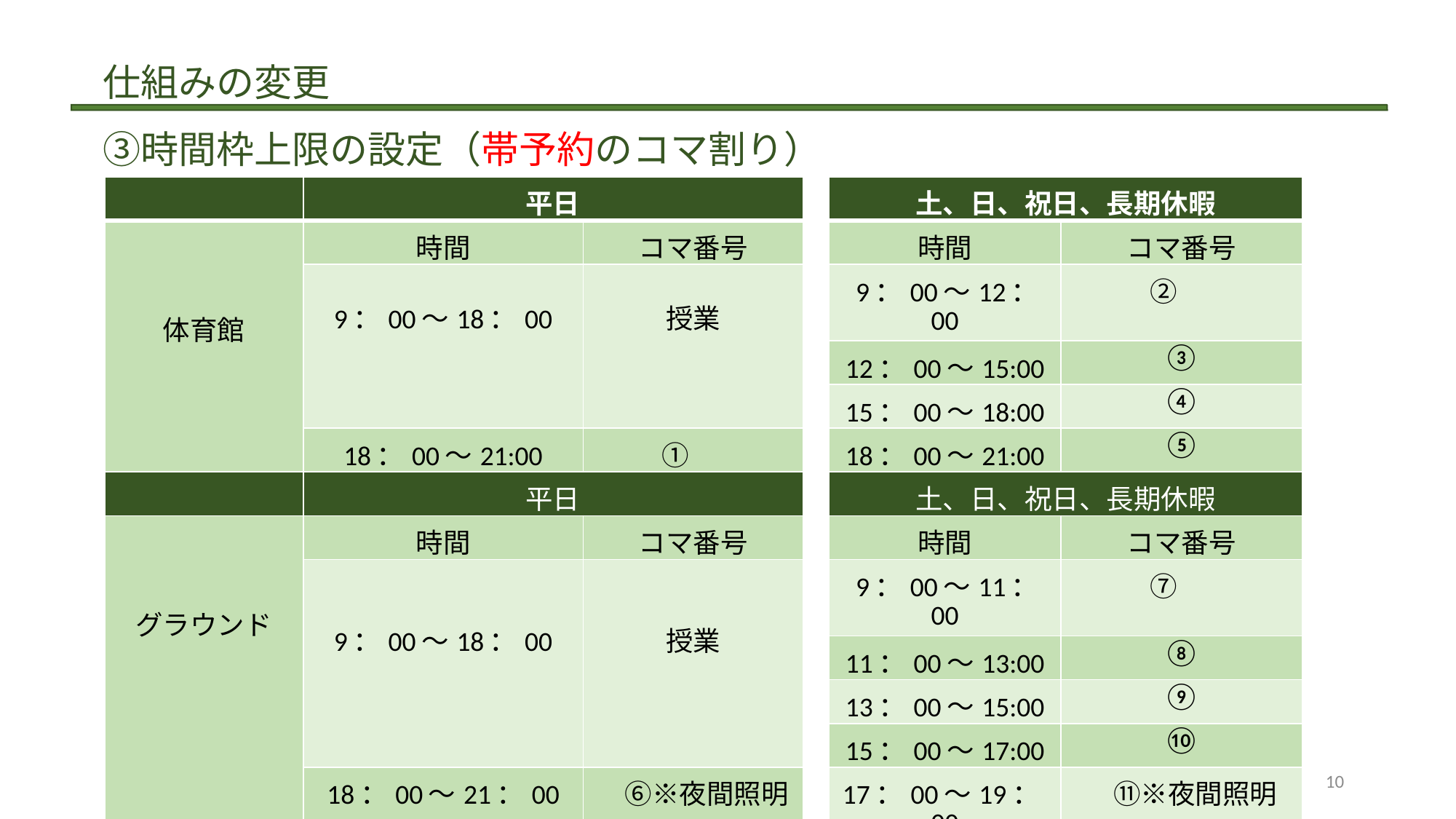

仕組みの変更

　③時間枠上限の設定（帯予約のコマ割り）
|  | 平日 |  |  | 土、日、祝日、長期休暇 |  |
| --- | --- | --- | --- | --- | --- |
| 体育館 | 時間 | コマ番号 |  | 時間 | コマ番号 |
|  | 9：00～18：00 | 授業 |  | 9：00～12：00 | ② |
|  |  |  |  | 12：00～15:00 | ③ |
|  |  |  |  | 15：00～18:00 | ④ |
|  | 18：00～21:00 | ① |  | 18：00～21:00 | ⑤ |
|  | 平日 |  |  | 土、日、祝日、長期休暇 |  |
| グラウンド | 時間 | コマ番号 |  | 時間 | コマ番号 |
|  | 9：00～18：00 | 授業 |  | 9：00～11：00 | ⑦ |
|  |  |  |  | 11：00～13:00 | ⑧ |
|  |  |  |  | 13：00～15:00 | ⑨ |
|  |  |  |  | 15：00～17:00 | ⑩ |
|  | 18：00～21：00 | ⑥※夜間照明 |  | 17：00～19：00 | ⑪※夜間照明 |
|  |  |  |  | 19：00～21:00 | ⑫※夜間照明 |
|  |  |
| --- | --- |
10